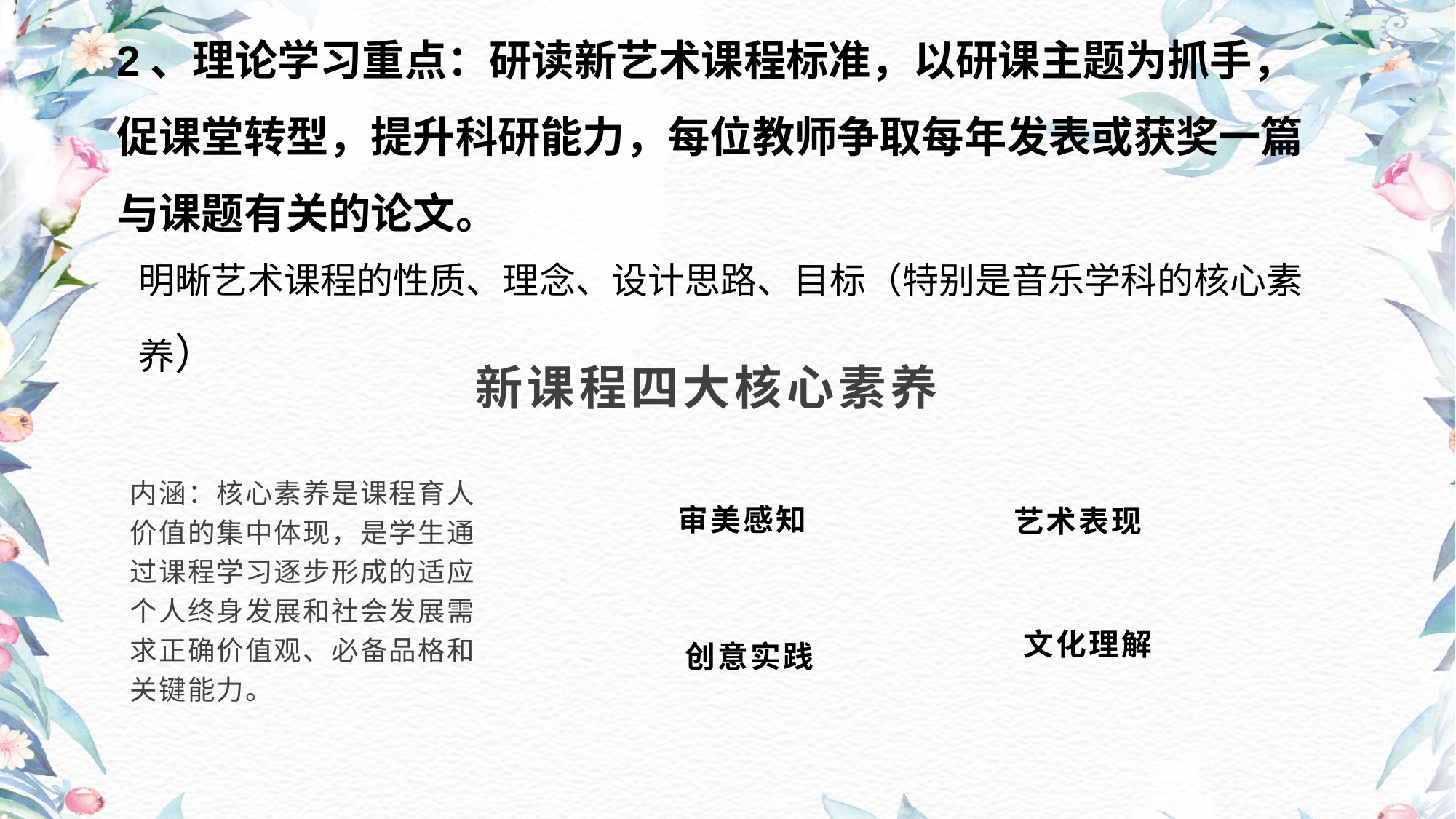

# 2、理论学习重点：研读新艺术课程标准，以研课主题为抓手，促课堂转型，提升科研能力，每位教师争取每年发表或获奖一篇与课题有关的论文。
明晰艺术课程的性质、理念、设计思路、目标（特别是音乐学科的核心素养）
新课程四大核心素养
审美感知
艺术表现
内涵：核心素养是课程育人价值的集中体现，是学生通过课程学习逐步形成的适应个人终身发展和社会发展需求正确价值观、必备品格和关键能力。
文化理解
创意实践